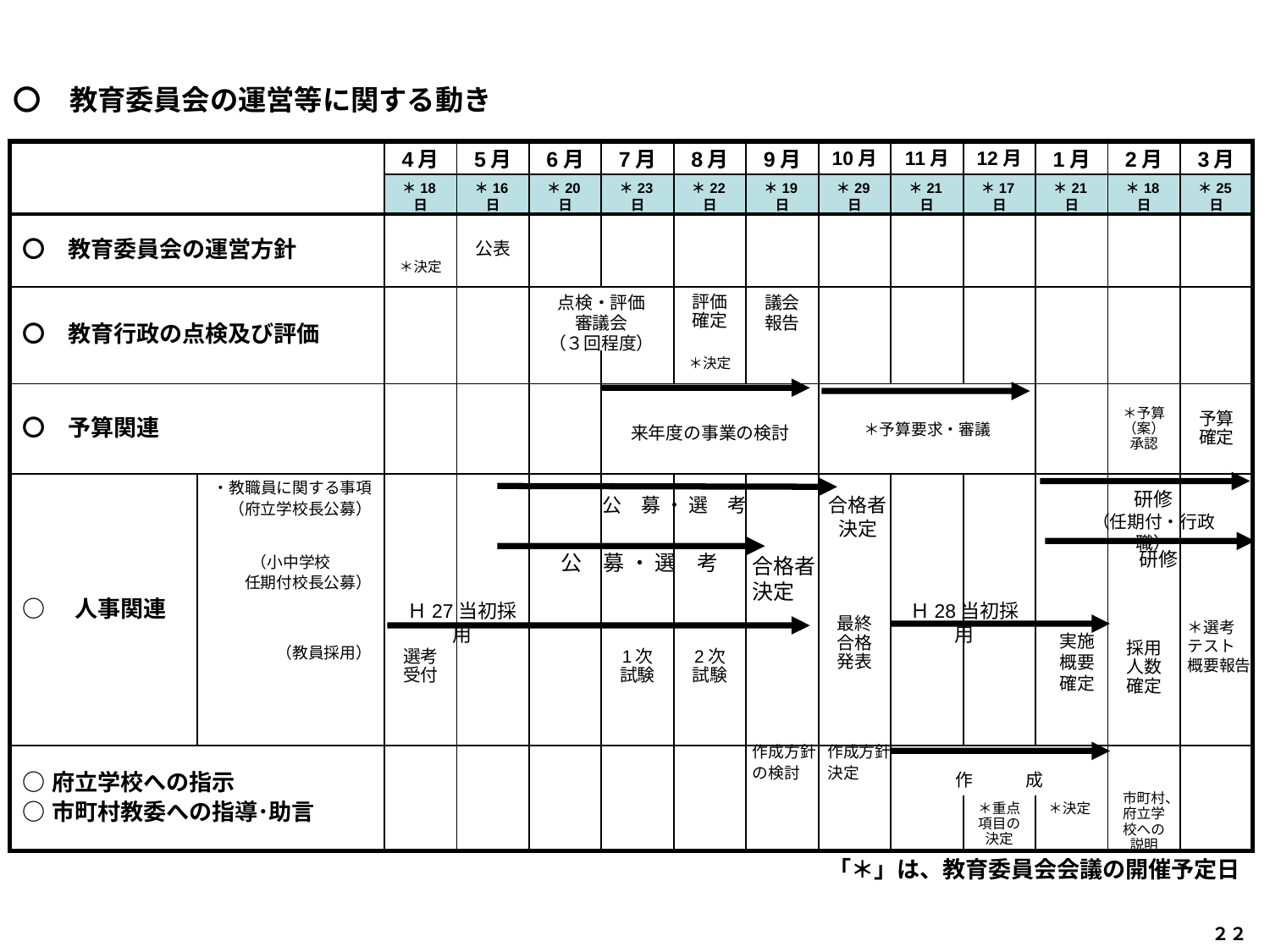

〇　教育委員会の運営等に関する動き
|  |  |  | 4月 | 5月 | 6月 | 7月 | 8月 | 9月 | 10月 | 11月 | 12月 | 1月 | 2月 | 3月 |
| --- | --- | --- | --- | --- | --- | --- | --- | --- | --- | --- | --- | --- | --- | --- |
|  |  |  | ＊18日 | ＊16日 | ＊20日 | ＊23日 | ＊22日 | ＊19日 | ＊29日 | ＊21日 | ＊17日 | ＊21日 | ＊18日 | ＊25日 |
| 〇　教育委員会の運営方針 |  |  | ＊決定 | 公表 |  |  |  |  |  |  |  |  |  |  |
| 〇　教育行政の点検及び評価 |  |  |  |  | 点検・評価 審議会 （３回程度） |  | 評価確定 | 議会報告 |  |  |  |  |  |  |
|  |  |  |  |  |  |  | ＊決定 |  |  |  |  |  |  |  |
| 〇　予算関連 |  |  |  |  |  | 来年度の事業の検討 |  |  | ＊予算要求・審議 |  |  |  | ＊予算（案） 承認 | 予算確定 |
| ○　人事関連 |  | ・教職員に関する事項 （府立学校長公募） （小中学校 任期付校長公募） （教員採用） | 選考受付 |  |  | 1次 試験 | 2次 試験 |  | 最終合格 発表 |  |  |  | 採用人数確定 |  |
| ○府立学校への指示 ○市町村教委への指導･助言 |  |  |  |  |  |  |  |  |  | 作　　　成 |  |  | 市町村、府立学校への説明 |  |
|  |  |  |  |  |  |  |  |  |  |  | ＊重点項目の決定 | ＊決定 |  |  |
|  |  |  | 「＊」は、教育委員会会議の開催予定日 |  |  |  |  |  |  |  |  |  |  |  |

研修
（任期付・行政職）

公　募 ・ 選　考
合格者
決定

研修
公　募 ・ 選　考

合格者
決定
Ｈ27当初採用
Ｈ28当初採用
＊選考
テスト
概要報告

実施
概要
確定

作成方針
の検討
作成方針
決定

２２